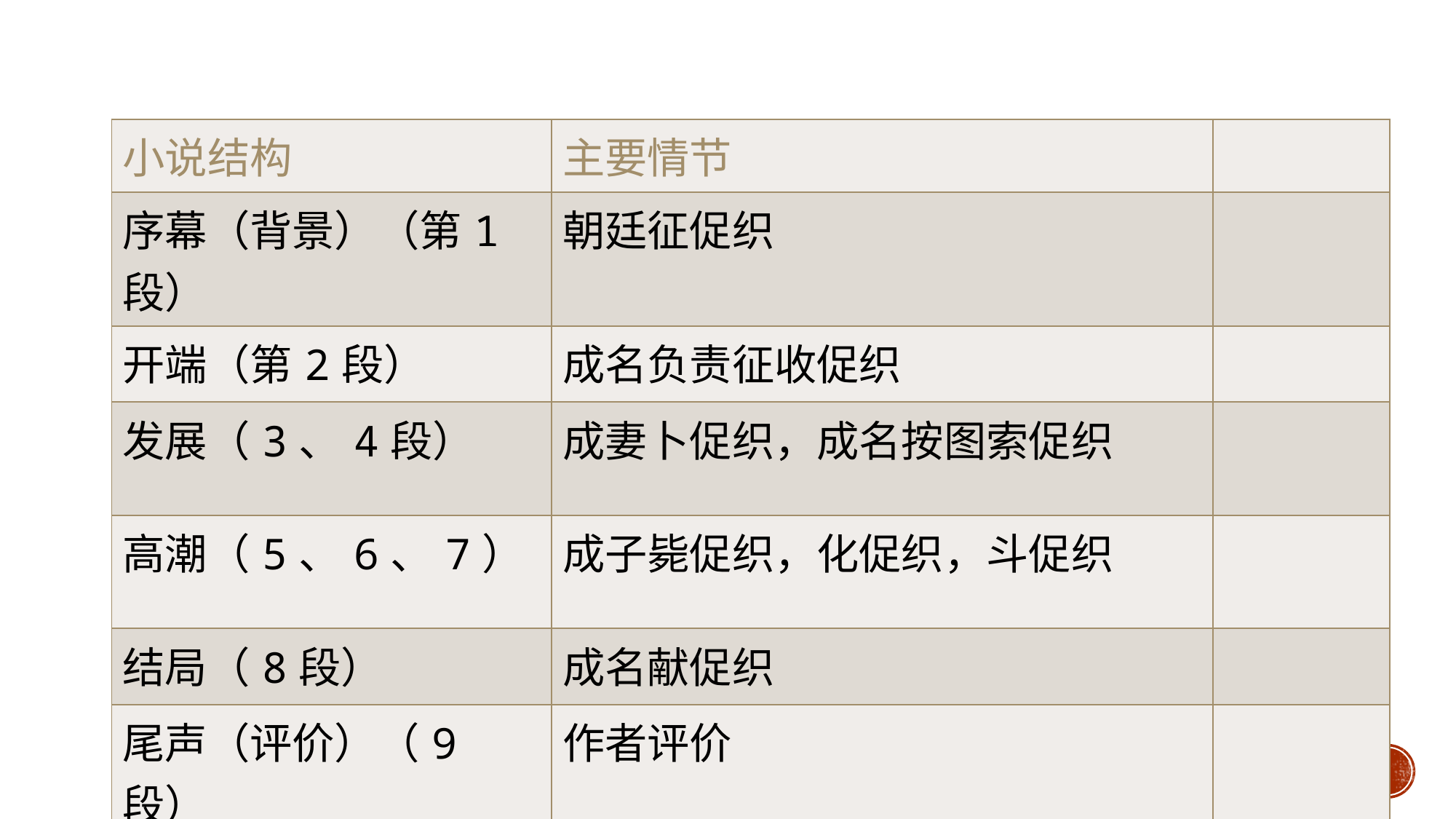

| 小说结构 | 主要情节 |  |
| --- | --- | --- |
| 序幕（背景）（第1段） | 朝廷征促织 |  |
| 开端（第2段） | 成名负责征收促织 |  |
| 发展（3、4段） | 成妻卜促织，成名按图索促织 |  |
| 高潮（5、6、7） | 成子毙促织，化促织，斗促织 |  |
| 结局（8段） | 成名献促织 |  |
| 尾声（评价）（9段） | 作者评价 |  |